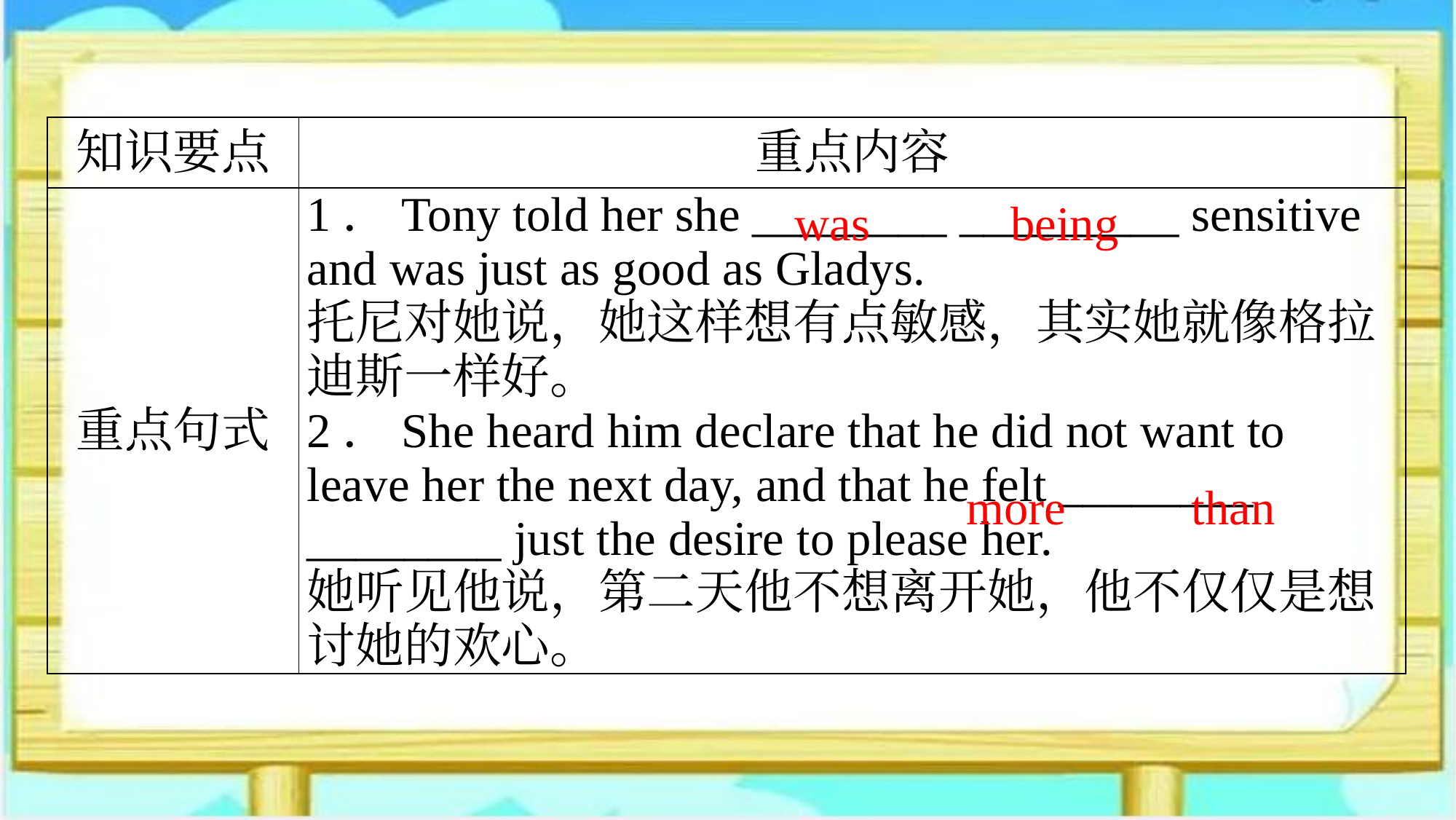

| 知识要点 | 重点内容 |
| --- | --- |
| 重点句式 | 1．Tony told her she \_\_\_\_\_\_\_\_ \_\_\_\_\_\_\_\_\_ sensitive and was just as good as Gladys. 托尼对她说，她这样想有点敏感，其实她就像格拉迪斯一样好。 2．She heard him declare that he did not want to leave her the next day, and that he felt \_\_\_\_\_\_\_\_ \_\_\_\_\_\_\_\_ just the desire to please her. 她听见他说，第二天他不想离开她，他不仅仅是想讨她的欢心。 |
was
being
more
than